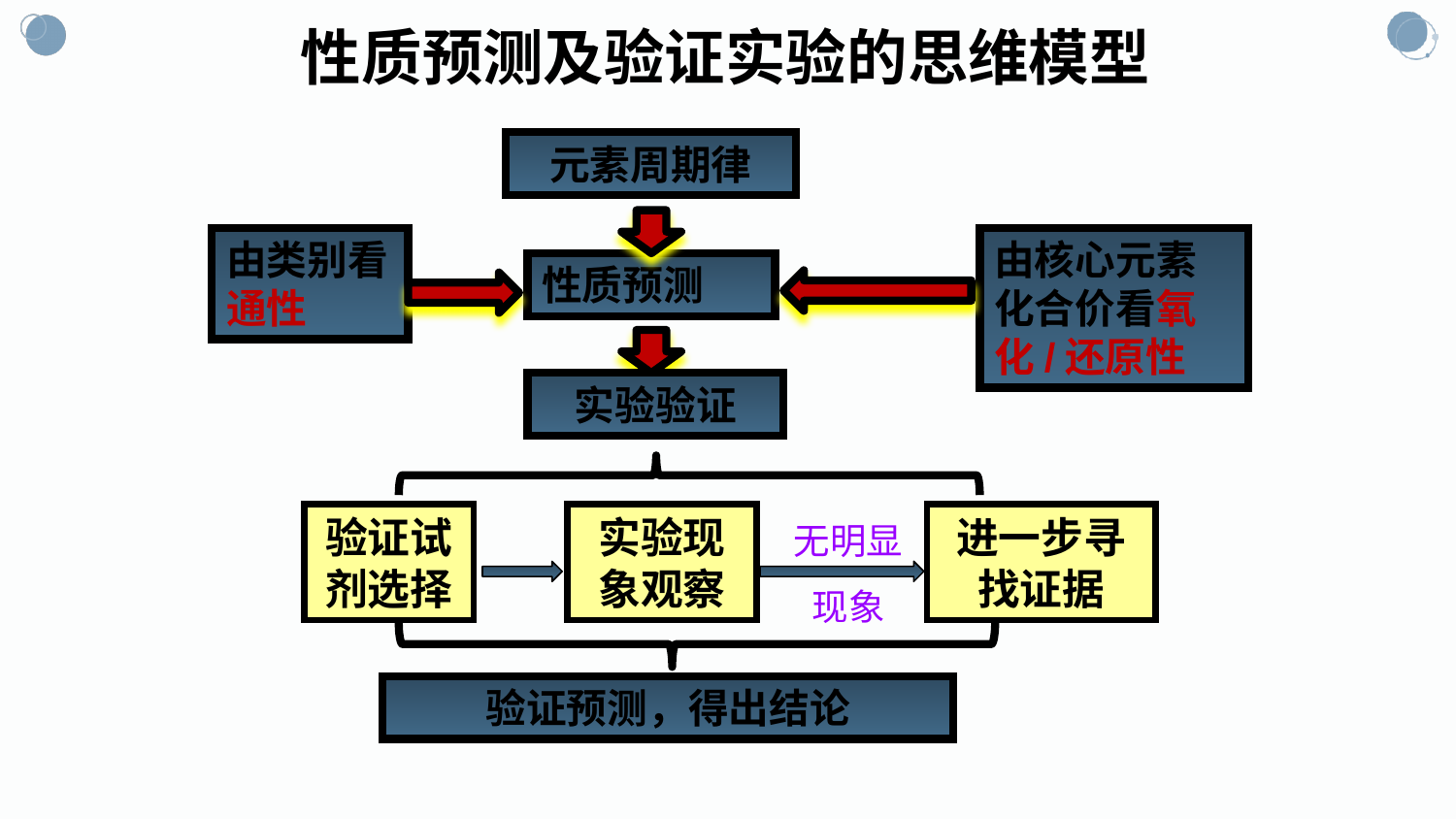

性质预测及验证实验的思维模型

元素周期律

由核心元素化合价看氧化/还原性
由类别看通性
性质预测

实验验证
无明显
现象
进一步寻找证据
验证试剂选择
实验现象观察

验证预测，得出结论